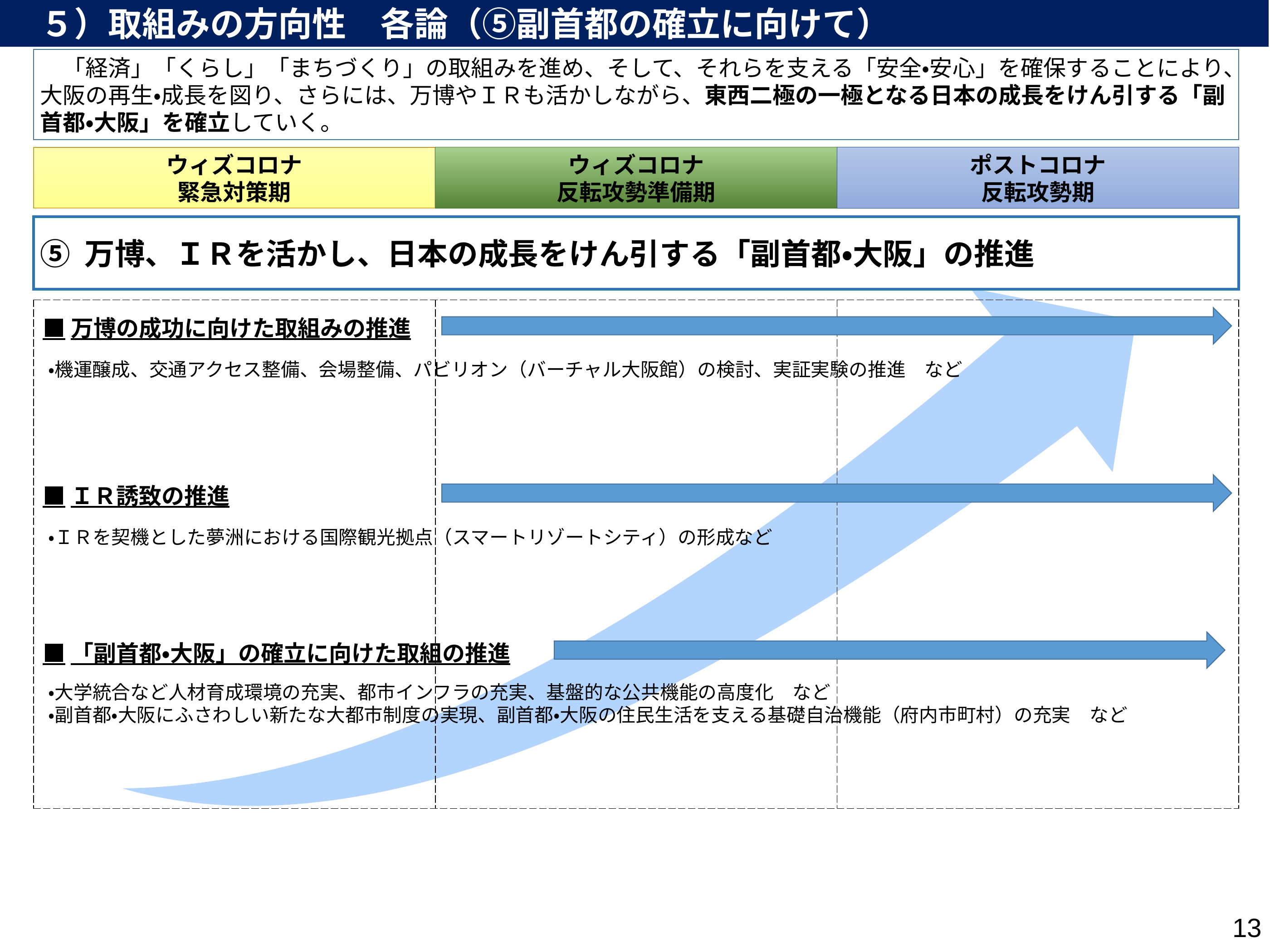

５）取組みの方向性　各論（⑤副首都の確立に向けて）
　「経済」「くらし」「まちづくり」の取組みを進め、そして、それらを支える「安全・安心」を確保することにより、大阪の再生・成長を図り、さらには、万博やＩＲも活かしながら、東西二極の一極となる日本の成長をけん引する「副首都・大阪」を確立していく。
ウィズコロナ
緊急対策期
ウィズコロナ
反転攻勢準備期
ポストコロナ
反転攻勢期
⑤ 万博、ＩＲを活かし、日本の成長をけん引する「副首都・大阪」の推進
|  |  |  |
| --- | --- | --- |

■万博の成功に向けた取組みの推進
・機運醸成、交通アクセス整備、会場整備、パビリオン（バーチャル大阪館）の検討、実証実験の推進　など

■ＩＲ誘致の推進

・ＩＲを契機とした夢洲における国際観光拠点（スマートリゾートシティ）の形成など
■「副首都・大阪」の確立に向けた取組の推進

・大学統合など人材育成環境の充実、都市インフラの充実、基盤的な公共機能の高度化　など
・副首都・大阪にふさわしい新たな大都市制度の実現、副首都・大阪の住民生活を支える基礎自治機能（府内市町村）の充実　など

13